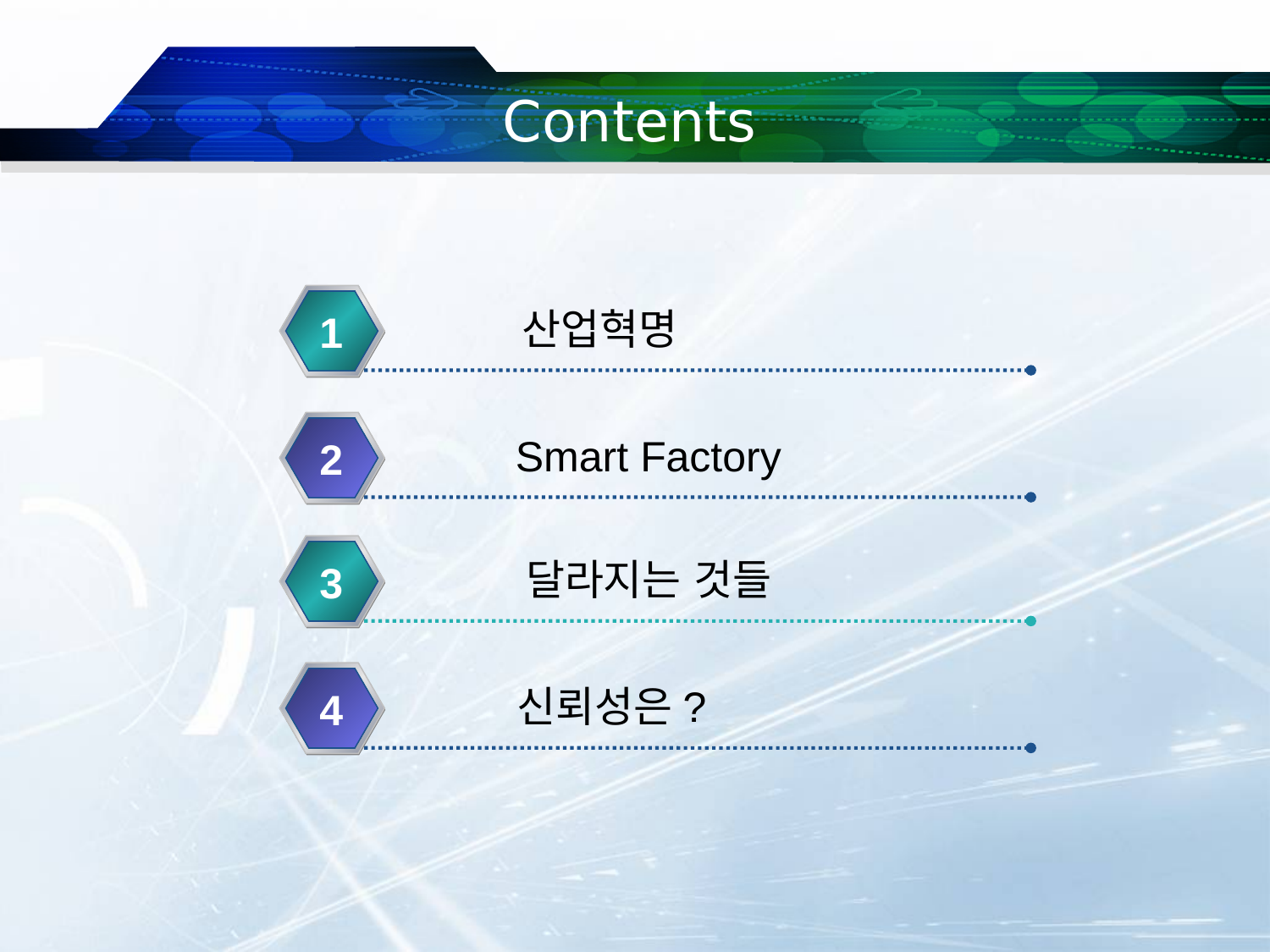

# Contents

산업혁명
1

Smart Factory
2

달라지는 것들
3
3

신뢰성은?
4
4